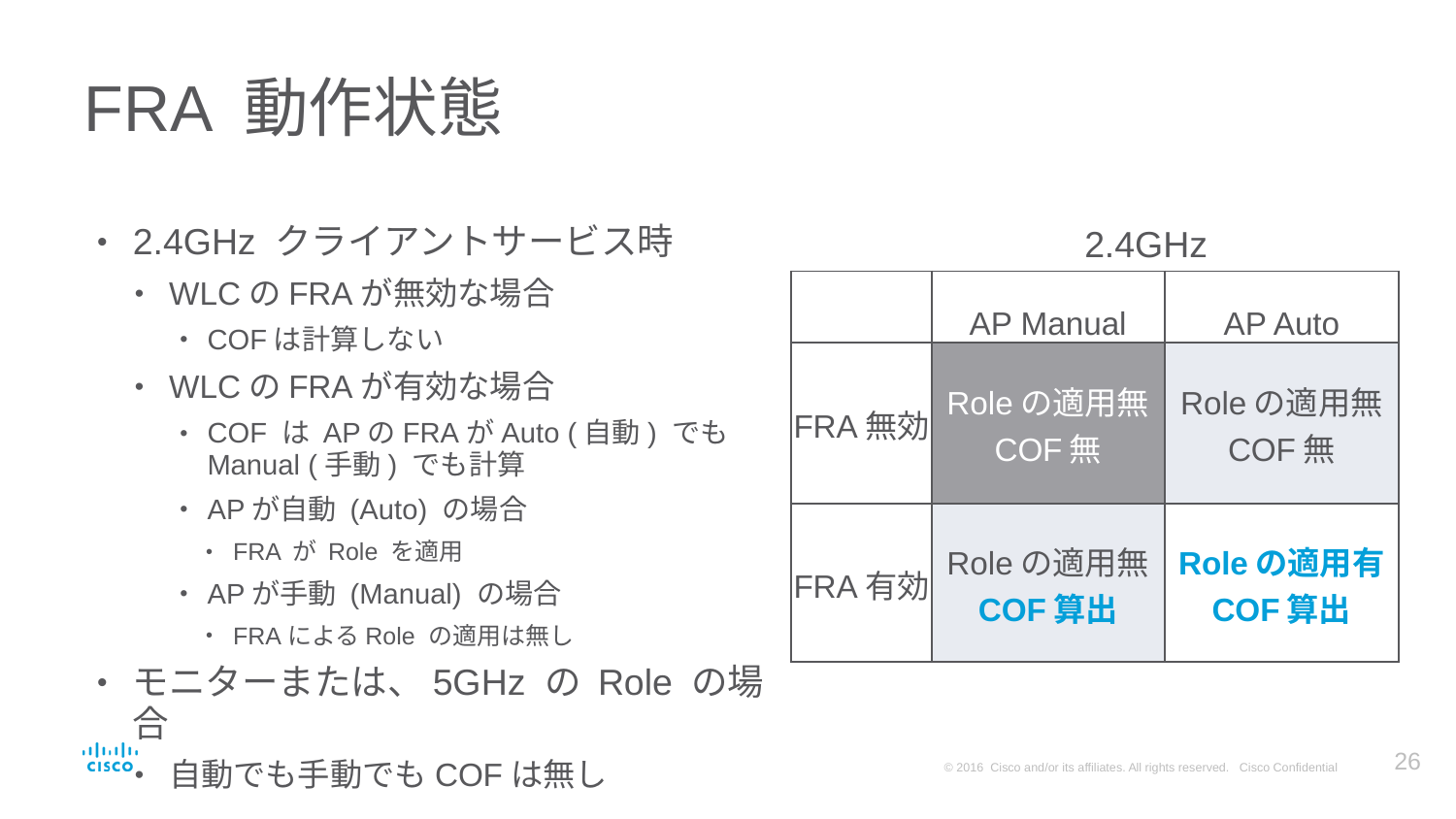

# FRA 動作状態
2.4GHz クライアントサービス時
WLCのFRAが無効な場合
COFは計算しない
WLCのFRAが有効な場合
COF は APのFRAがAuto (自動) でも Manual (手動) でも計算
APが自動 (Auto) の場合
FRA が Role を適用
APが手動 (Manual) の場合
FRAによるRole の適用は無し
モニターまたは、5GHz の Role の場合
自動でも手動でもCOFは無し
2.4GHz
|  | AP Manual | AP Auto |
| --- | --- | --- |
| FRA無効 | Roleの適用無 COF無 | Roleの適用無 COF無 |
| FRA有効 | Roleの適用無 COF算出 | Roleの適用有 COF算出 |